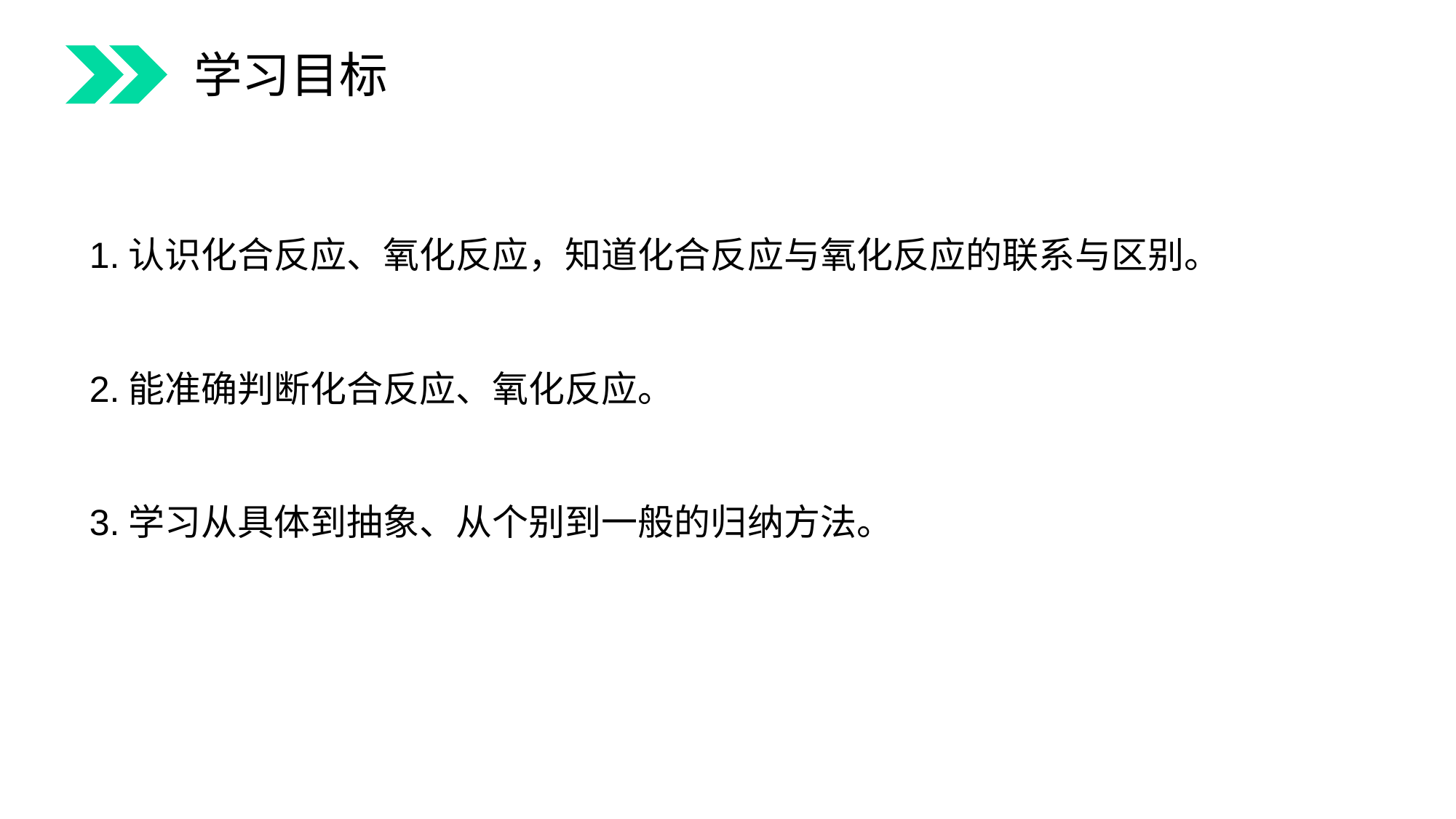

学习目标
1.认识化合反应、氧化反应，知道化合反应与氧化反应的联系与区别。
2.能准确判断化合反应、氧化反应。
3.学习从具体到抽象、从个别到一般的归纳方法。